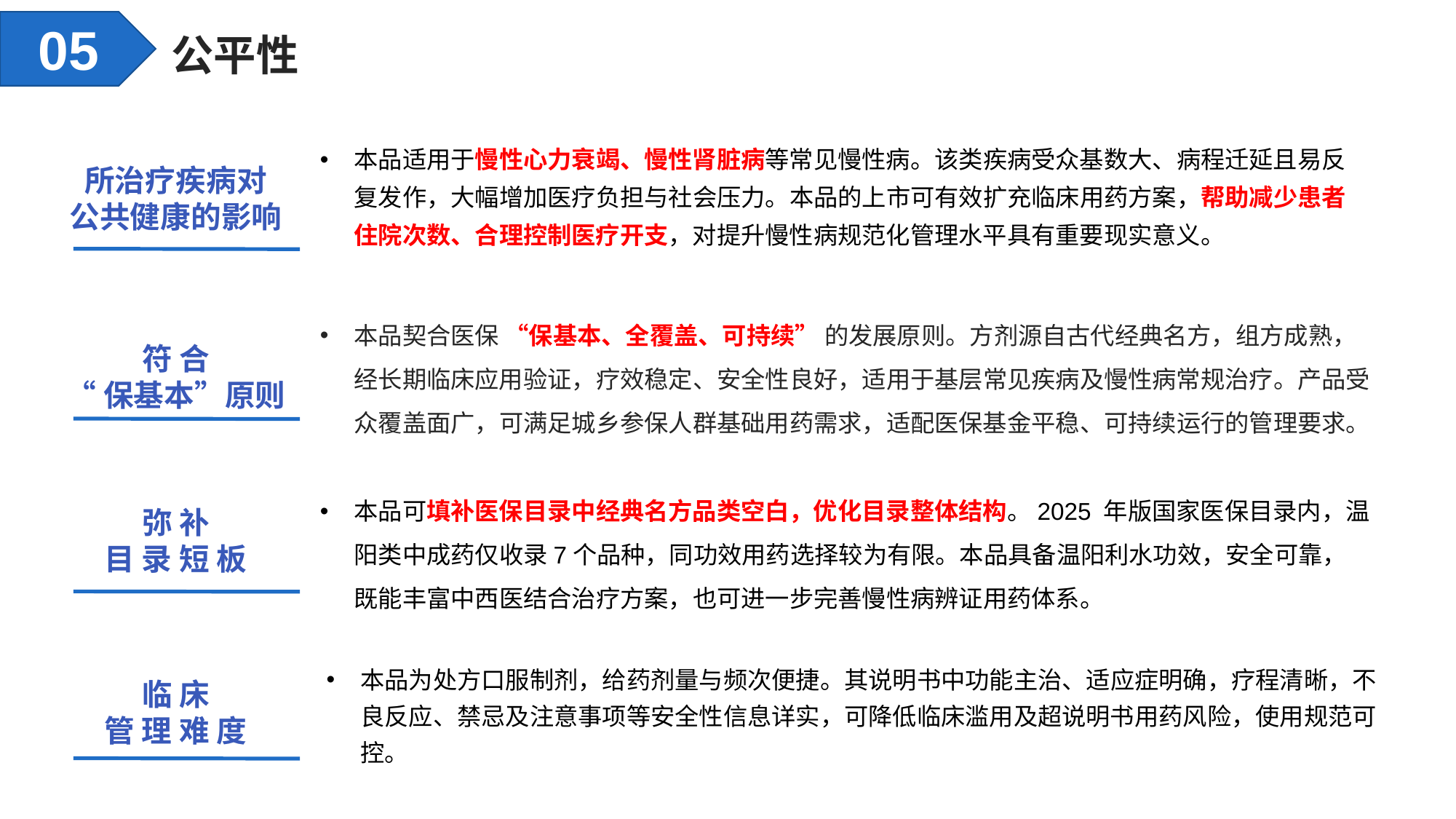

05
公平性
本品适用于慢性心力衰竭、慢性肾脏病等常见慢性病。该类疾病受众基数大、病程迁延且易反复发作，大幅增加医疗负担与社会压力。本品的上市可有效扩充临床用药方案，帮助减少患者住院次数、合理控制医疗开支，对提升慢性病规范化管理水平具有重要现实意义。
所治疗疾病对
公共健康的影响
本品契合医保 “保基本、全覆盖、可持续” 的发展原则。方剂源自古代经典名方，组方成熟，经长期临床应用验证，疗效稳定、安全性良好，适用于基层常见疾病及慢性病常规治疗。产品受众覆盖面广，可满足城乡参保人群基础用药需求，适配医保基金平稳、可持续运行的管理要求。
符 合
“保基本”原则
本品可填补医保目录中经典名方品类空白，优化目录整体结构。2025 年版国家医保目录内，温阳类中成药仅收录7个品种，同功效用药选择较为有限。本品具备温阳利水功效，安全可靠，既能丰富中西医结合治疗方案，也可进一步完善慢性病辨证用药体系。
弥 补
目 录 短 板
本品为处方口服制剂，给药剂量与频次便捷。其说明书中功能主治、适应症明确，疗程清晰，不良反应、禁忌及注意事项等安全性信息详实，可降低临床滥用及超说明书用药风险，使用规范可控。
临 床
管 理 难 度